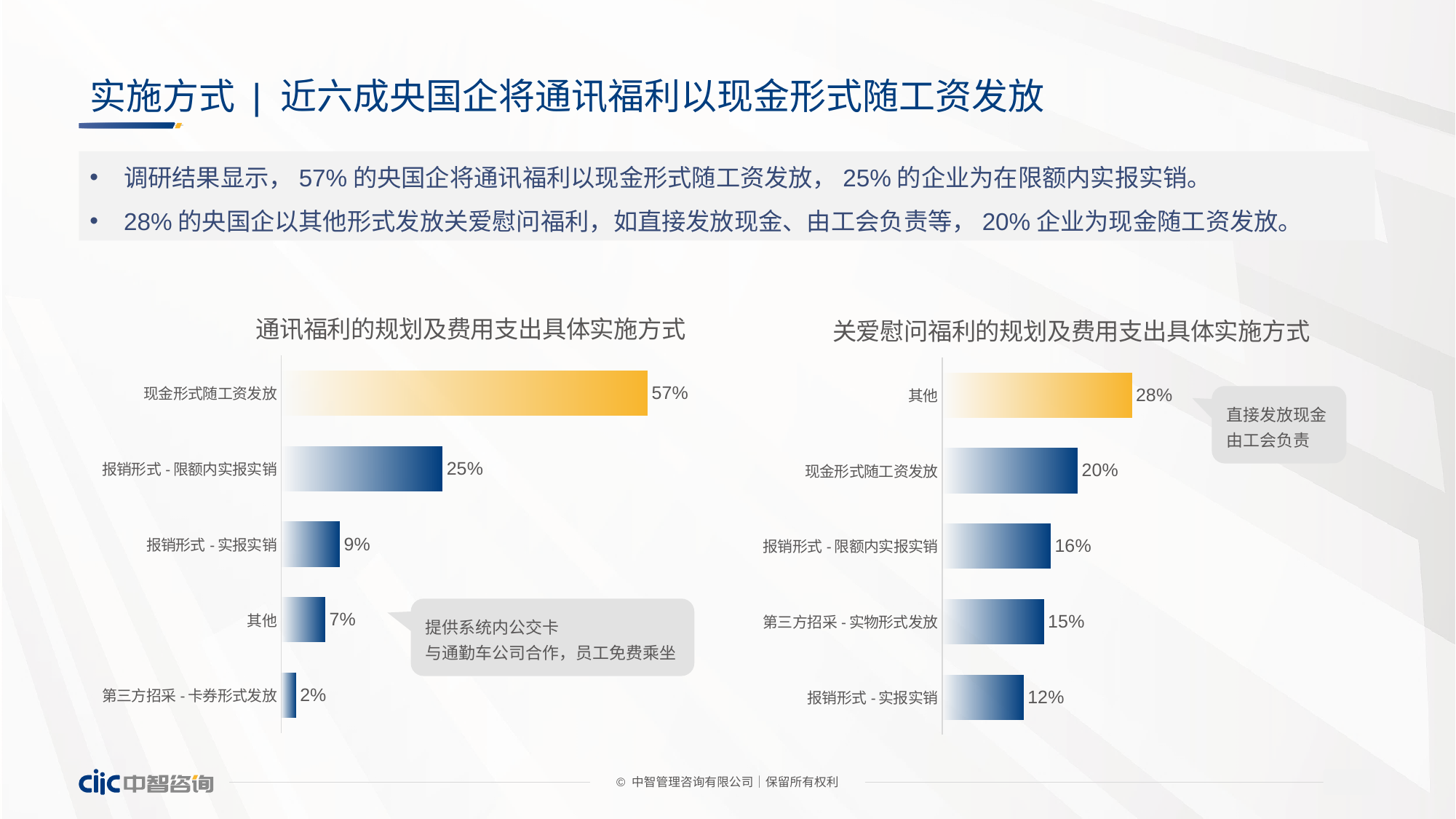

# 实施方式 | 近六成央国企将通讯福利以现金形式随工资发放
调研结果显示，57%的央国企将通讯福利以现金形式随工资发放，25%的企业为在限额内实报实销。
28%的央国企以其他形式发放关爱慰问福利，如直接发放现金、由工会负责等，20%企业为现金随工资发放。

### Chart: 通讯福利的规划及费用支出具体实施方式

| Category | 占比 |
|---|---|
| 现金形式随工资发放 | 0.568181818181818 |
| 报销形式-限额内实报实销 | 0.25 |
| 报销形式-实报实销 | 0.0909090909090909 |
| 其他 | 0.0681818181818182 |
| 第三方招采-卡券形式发放 | 0.0227272727272727 |
提供系统内公交卡
与通勤车公司合作，员工免费乘坐

### Chart: 关爱慰问福利的规划及费用支出具体实施方式

| Category | 占比 |
|---|---|
| 其他 | 0.28 |
| 现金形式随工资发放 | 0.2 |
| 报销形式-限额内实报实销 | 0.16 |
| 第三方招采-实物形式发放 | 0.15 |
| 报销形式-实报实销 | 0.12 |
直接发放现金
由工会负责
© 中智管理咨询有限公司│保留所有权利
23